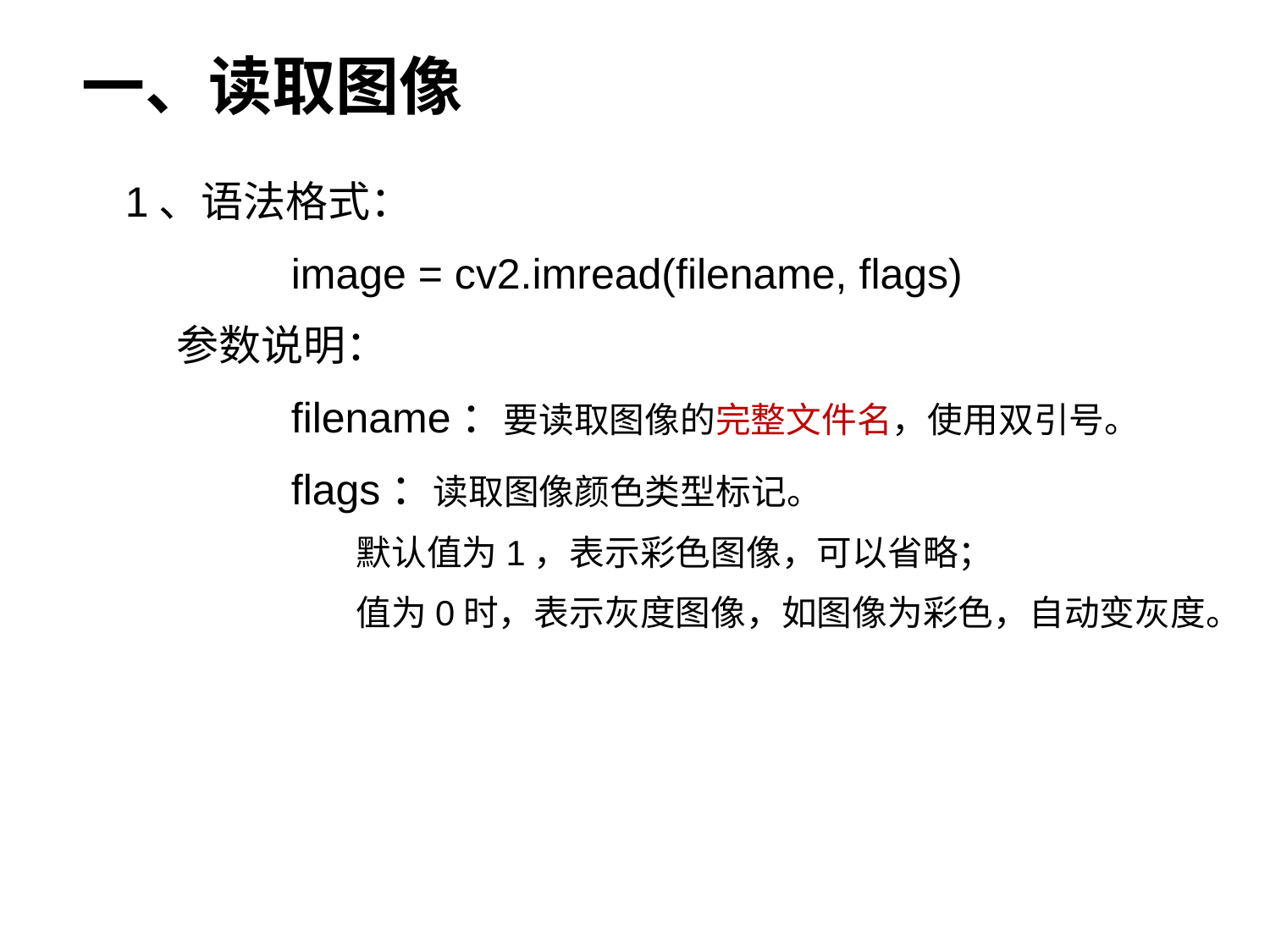

一、读取图像
       1、语法格式：
                     image = cv2.imread(filename, flags)
             参数说明：
                     filename：要读取图像的完整文件名，使用双引号。
                     flags：读取图像颜色类型标记。
                                       默认值为1，表示彩色图像，可以省略；
                                       值为0时，表示灰度图像，如图像为彩色，自动变灰度。